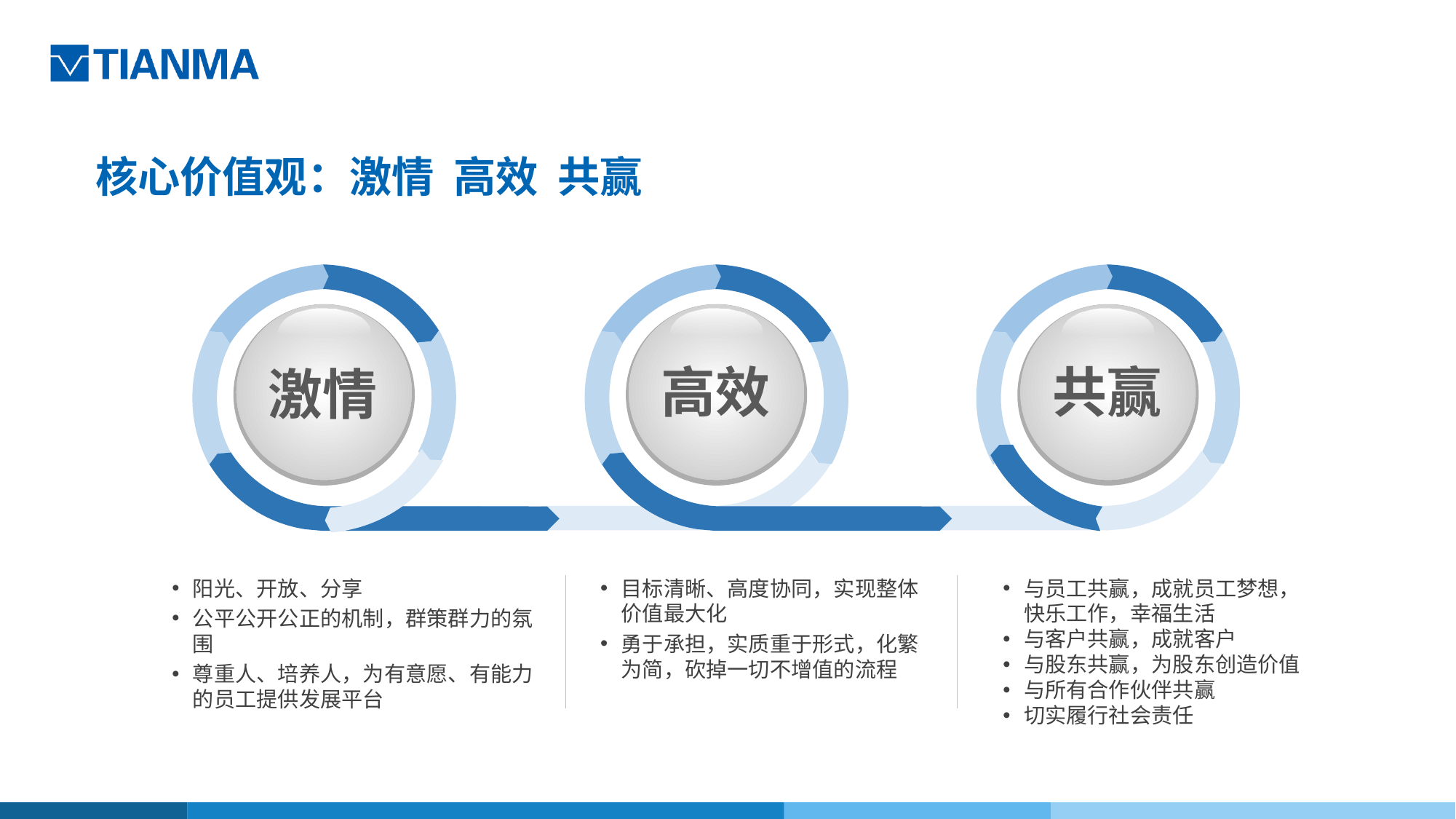

核心价值观：激情  高效  共赢

激情

高效

共赢

阳光、开放、分享
公平公开公正的机制，群策群力的氛围
尊重人、培养人，为有意愿、有能力的员工提供发展平台
目标清晰、高度协同，实现整体价值最大化
勇于承担，实质重于形式，化繁为简，砍掉一切不增值的流程
与员工共赢，成就员工梦想，快乐工作，幸福生活
与客户共赢，成就客户
与股东共赢，为股东创造价值
与所有合作伙伴共赢
切实履行社会责任